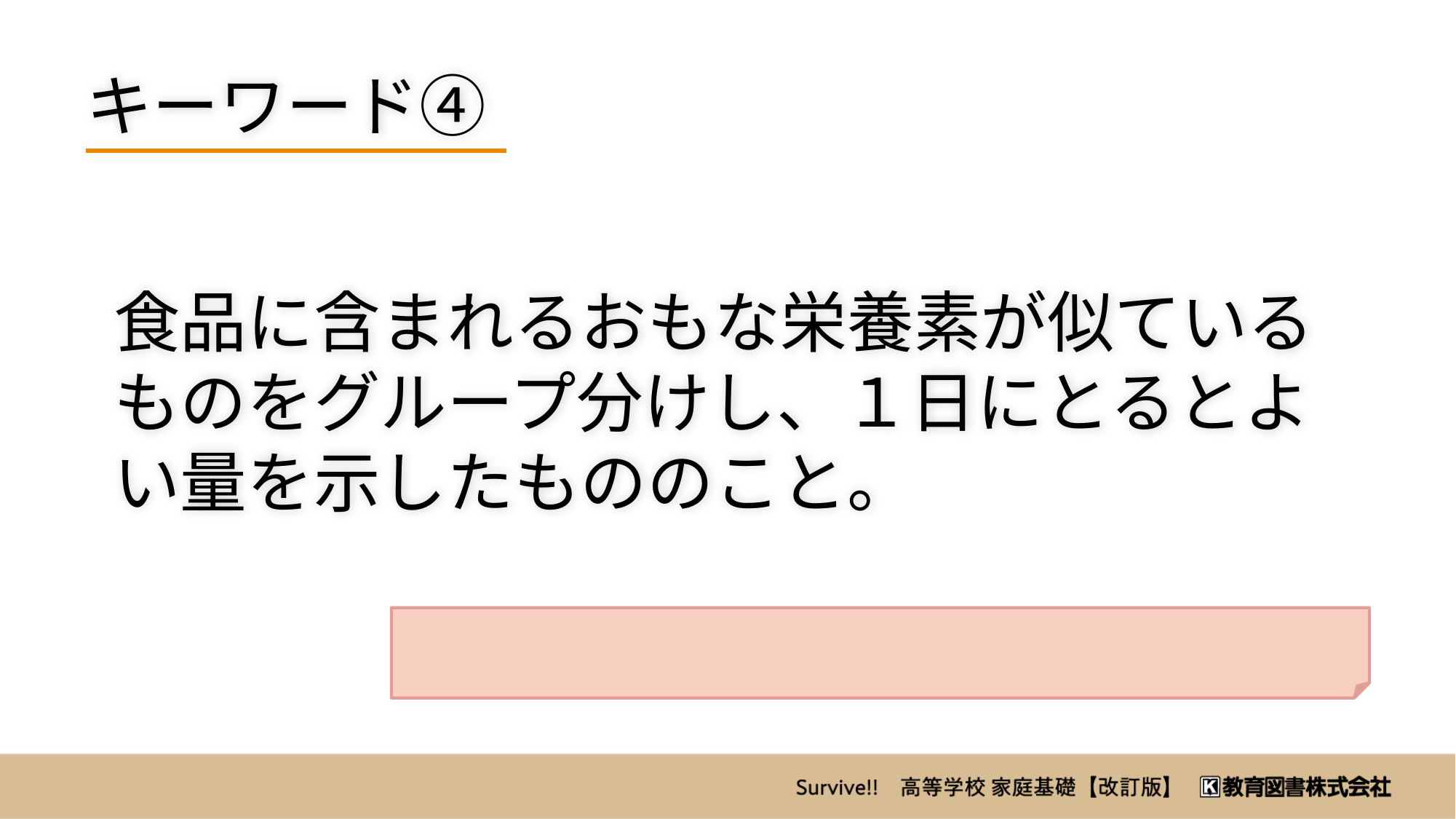

キーワード④
食品に含まれるおもな栄養素が似ているものをグループ分けし、１日にとるとよい量を示したもののこと。
食品群別摂取量のめやす